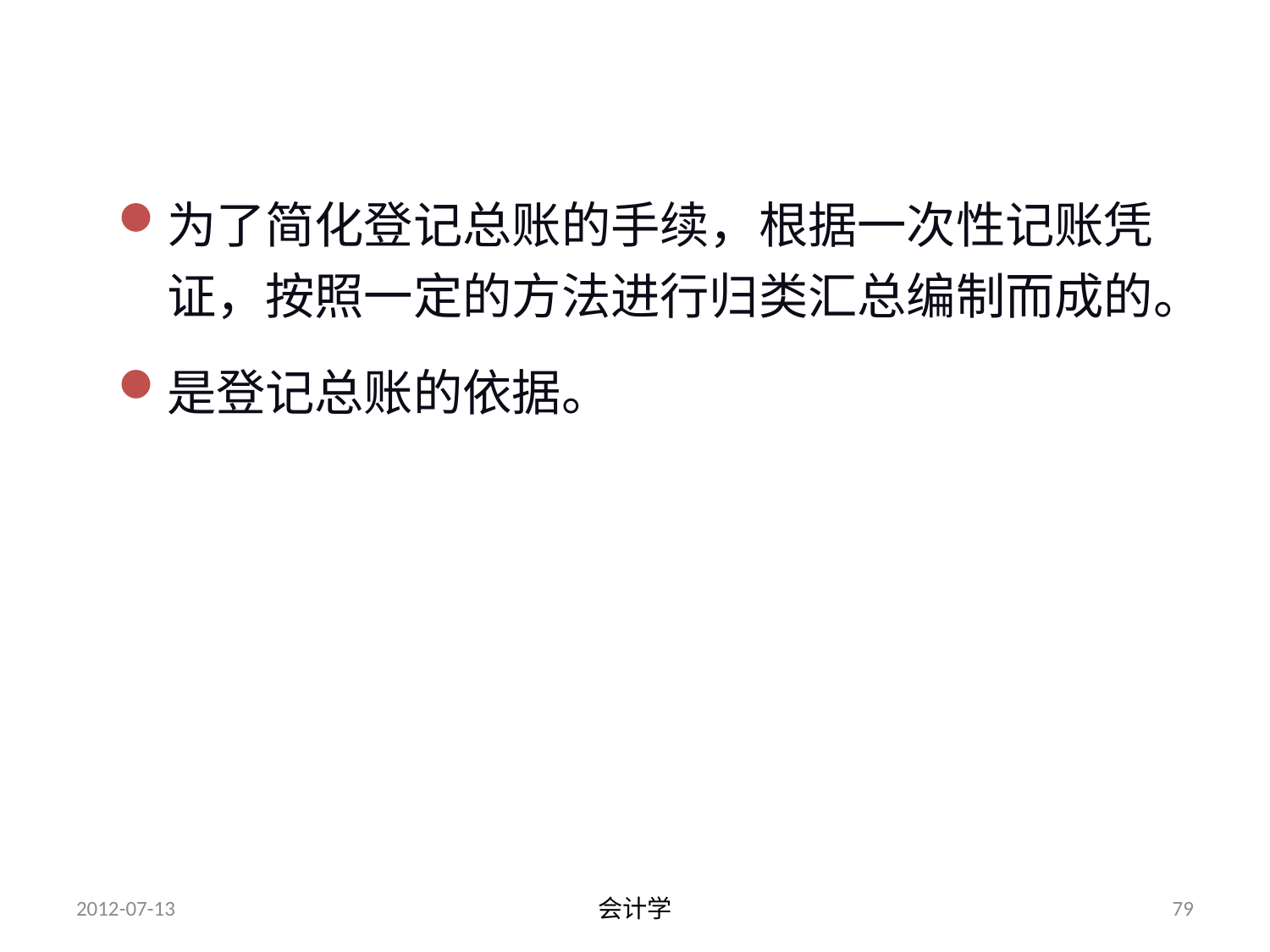

# （三）科目汇总表
为了简化登记总账的手续，根据一次性记账凭证，按照一定的方法进行归类汇总编制而成的。
是登记总账的依据。
2012-07-13
会计学
79